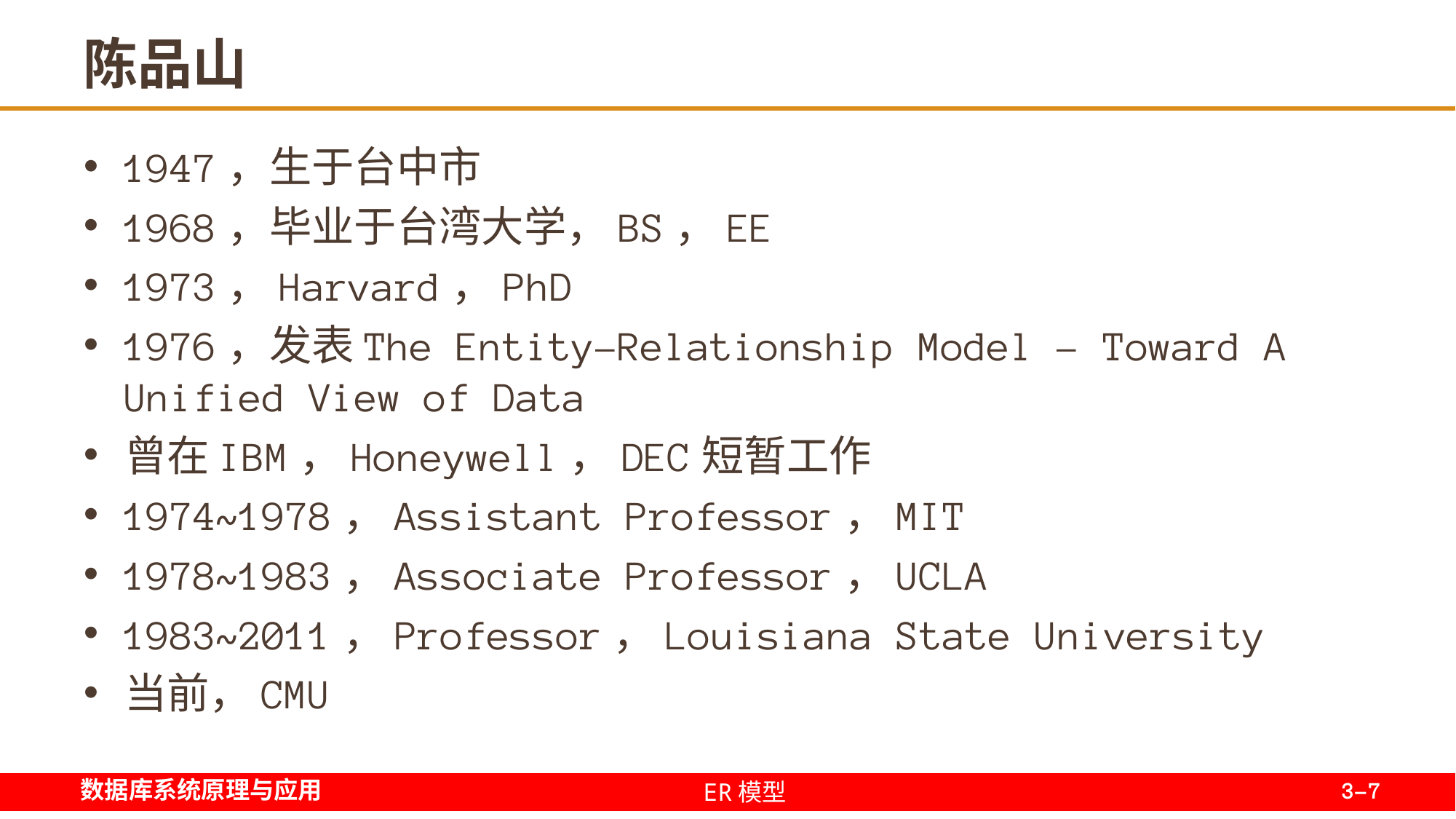

# 陈品山
1947，生于台中市
1968，毕业于台湾大学，BS，EE
1973，Harvard，PhD
1976，发表The Entity–Relationship Model – Toward A Unified View of Data
曾在IBM，Honeywell，DEC短暂工作
1974~1978，Assistant Professor，MIT
1978~1983，Associate Professor，UCLA
1983~2011，Professor，Louisiana State University
当前，CMU